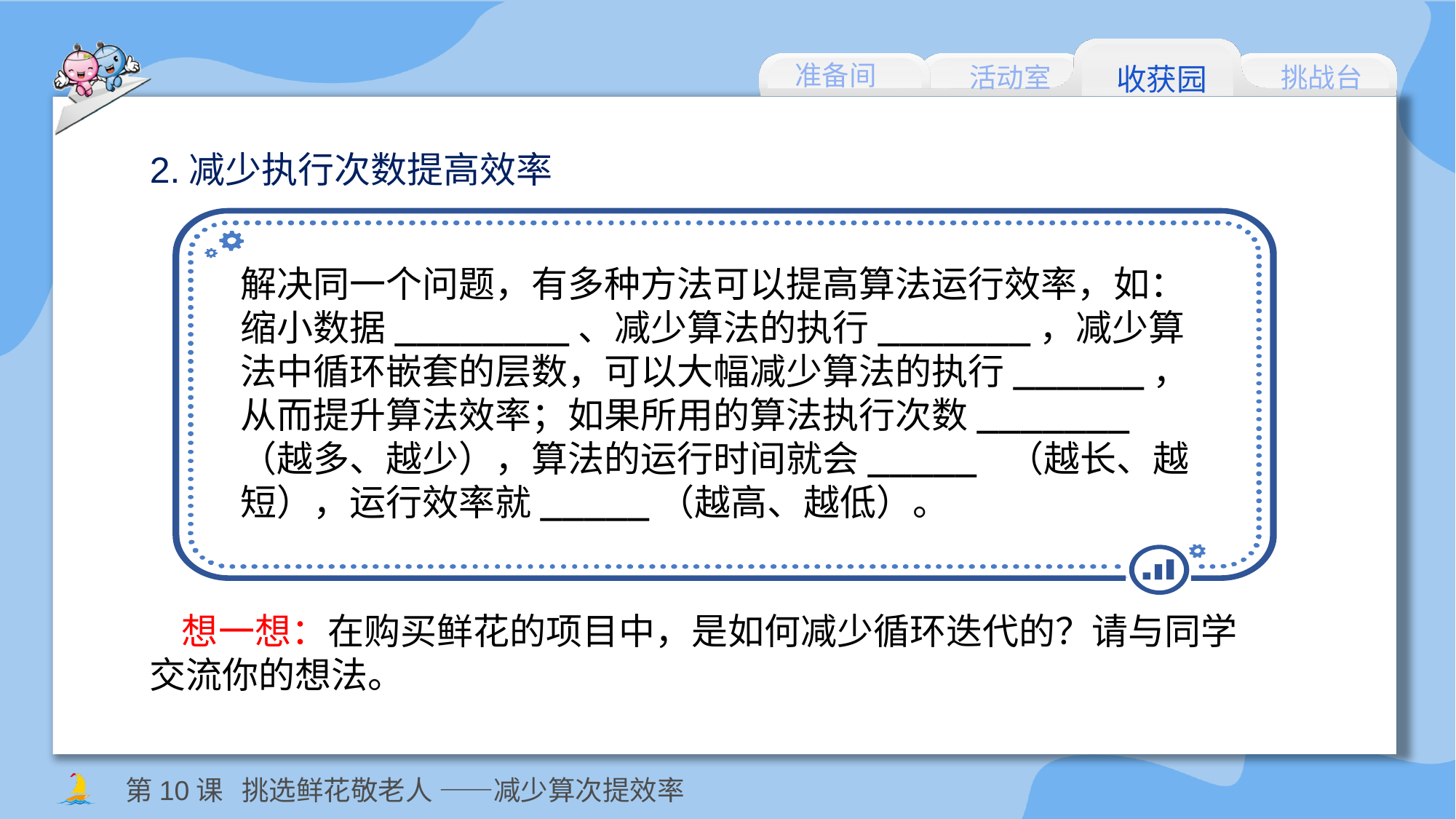

2.减少执行次数提高效率

解决同一个问题，有多种方法可以提高算法运行效率，如：缩小数据________、减少算法的执行_______，减少算法中循环嵌套的层数，可以大幅减少算法的执行______，从而提升算法效率；如果所用的算法执行次数_______（越多、越少），算法的运行时间就会_____ （越长、越短），运行效率就_____（越高、越低）。
想一想：在购买鲜花的项目中，是如何减少循环迭代的？请与同学交流你的想法。